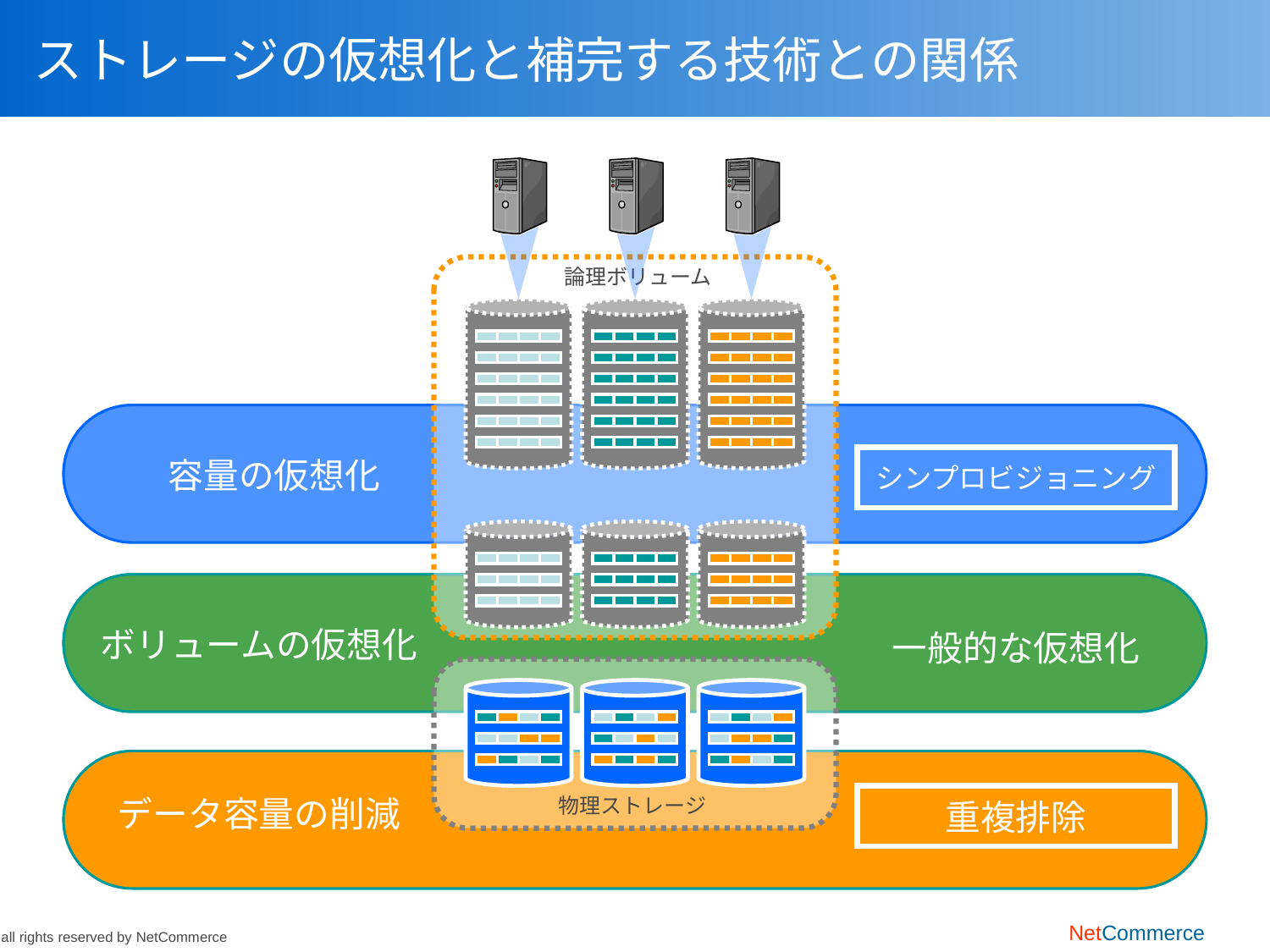

# ストレージの仮想化と補完する技術との関係

論理ボリューム

容量の仮想化
シンプロビジョニング

ボリュームの仮想化
一般的な仮想化

データ容量の削減
重複排除

物理ストレージ